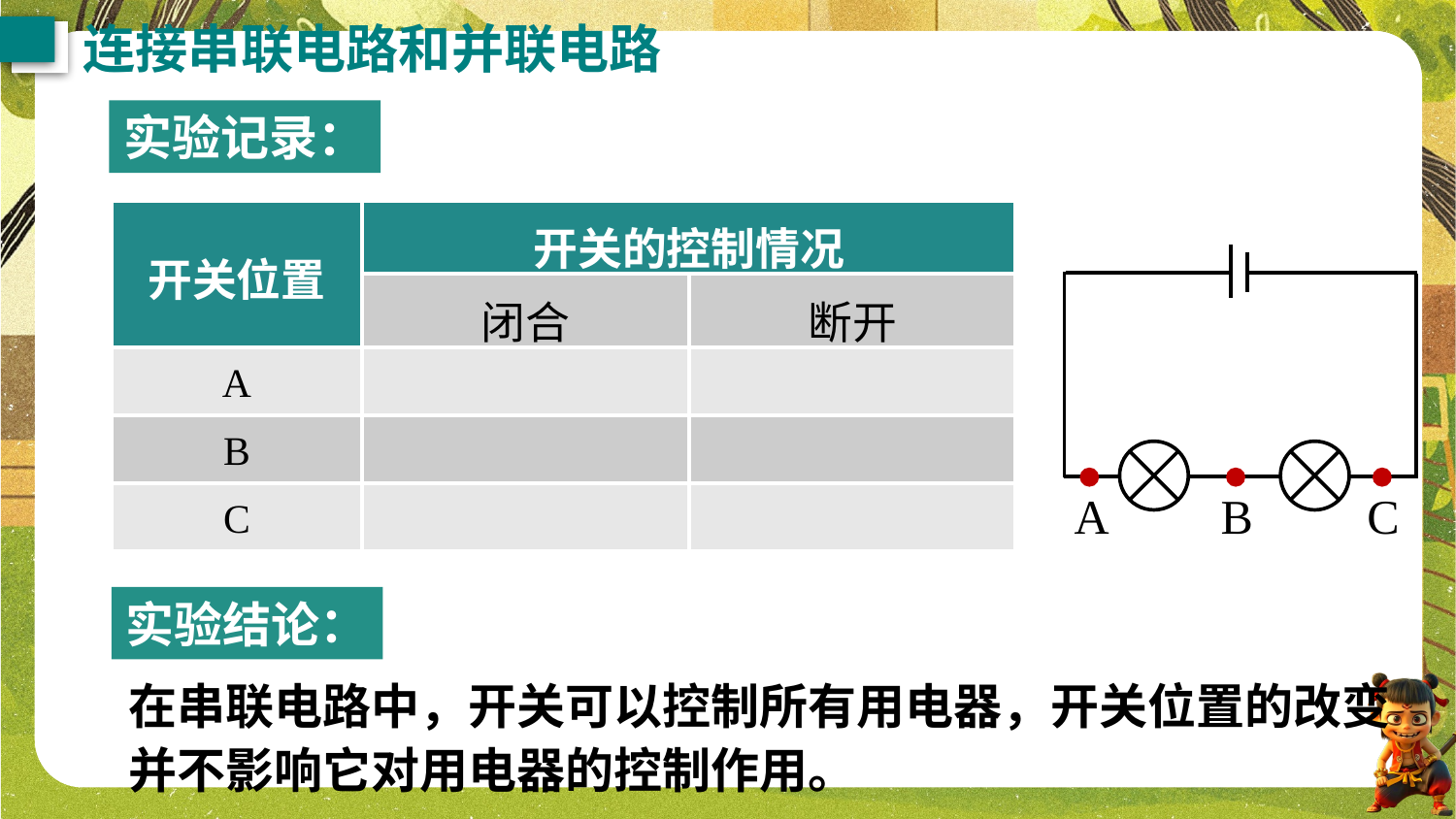

连接串联电路和并联电路

实验记录：
| 开关位置 | 开关的控制情况 |  |
| --- | --- | --- |
|  | 闭合 | 断开 |
| A |  |  |
| B |  |  |
| C |  |  |

A

B

C
实验结论：
在串联电路中，开关可以控制所有用电器，开关位置的改变并不影响它对用电器的控制作用。